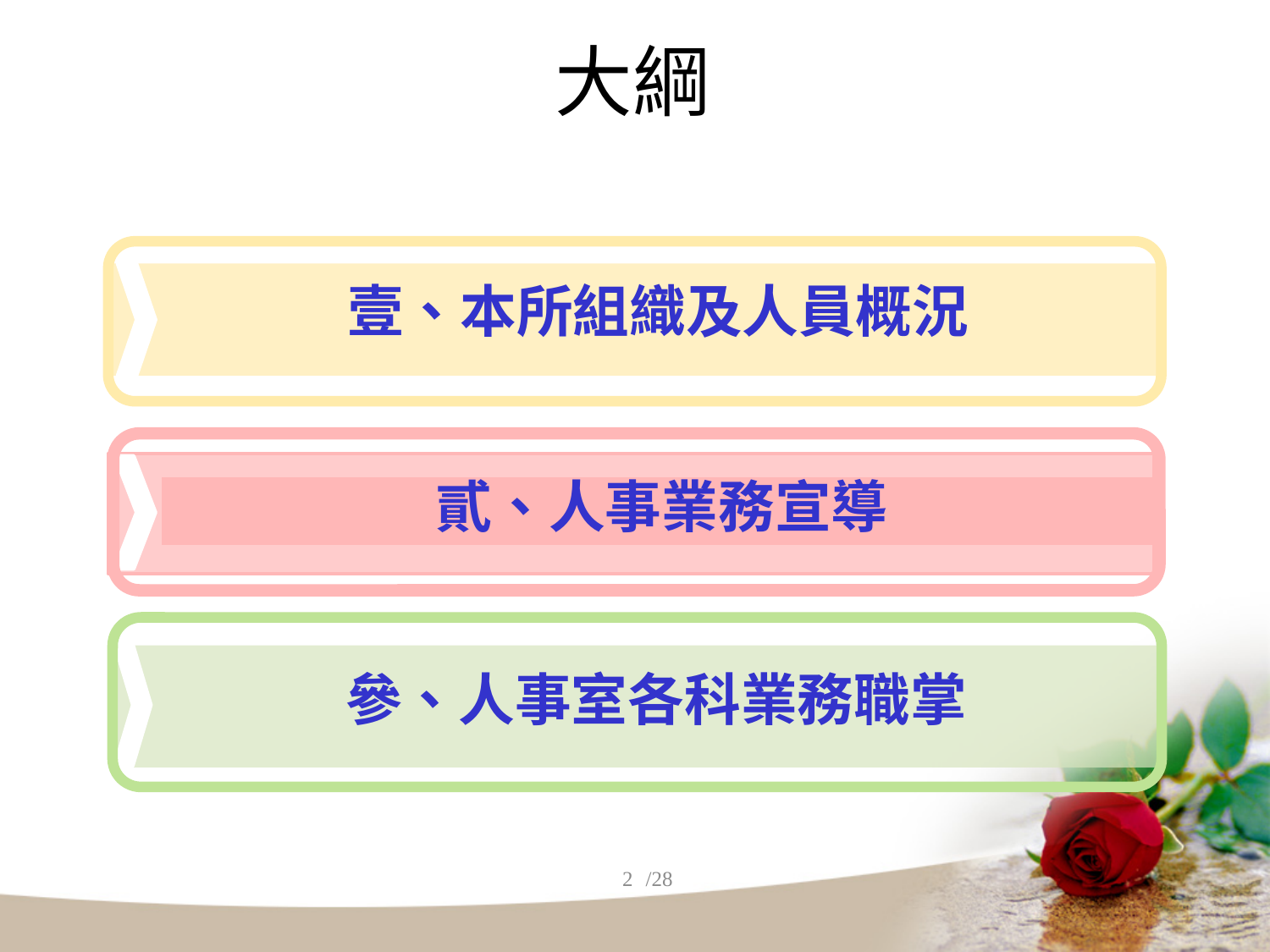

# 大綱

壹、本所組織及人員概況

貳、人事業務宣導

參、人事室各科業務職掌
2
/28